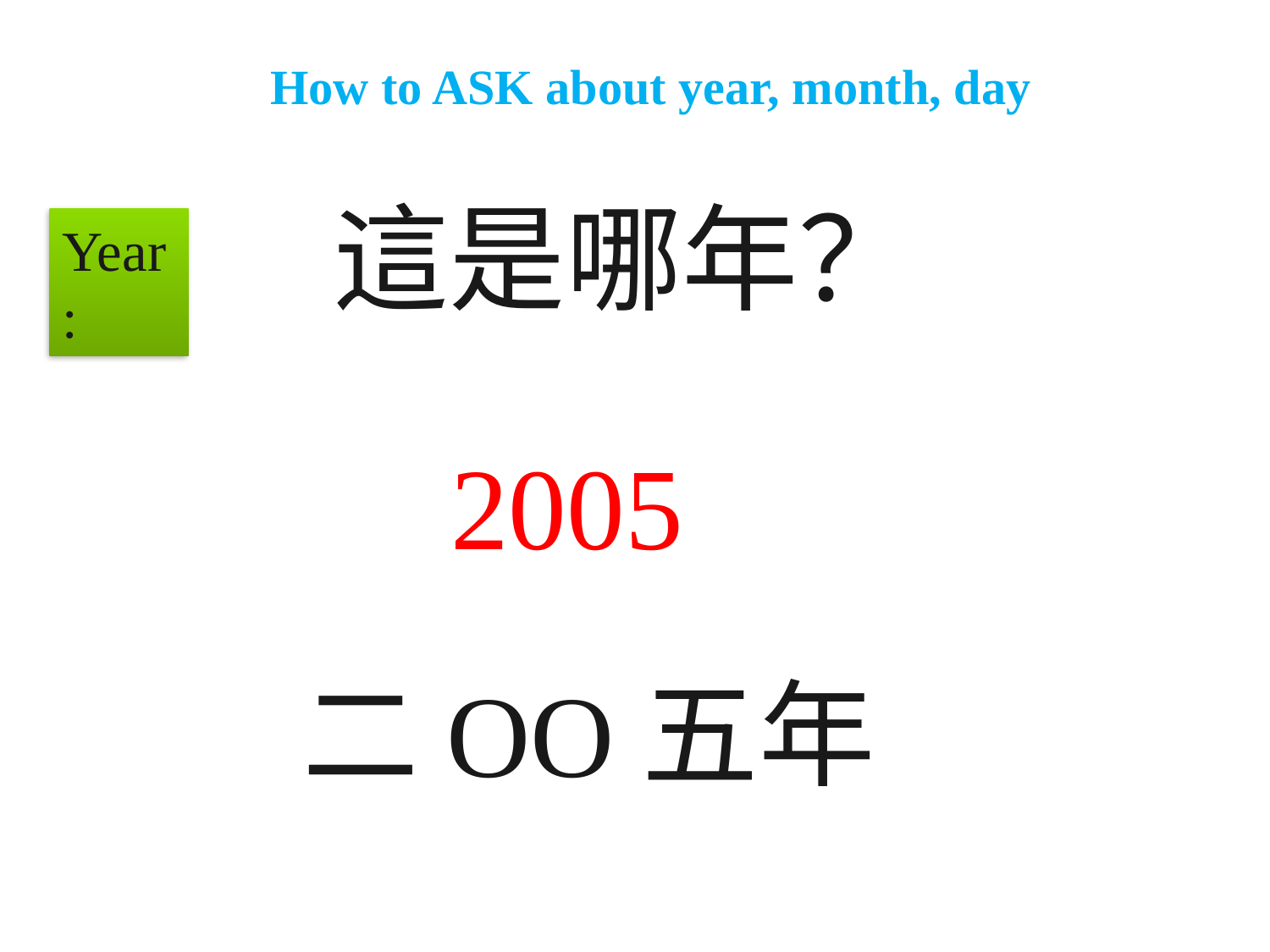

# How to ASK about year, month, day
這是哪年？
Year:
2005
二OO五年